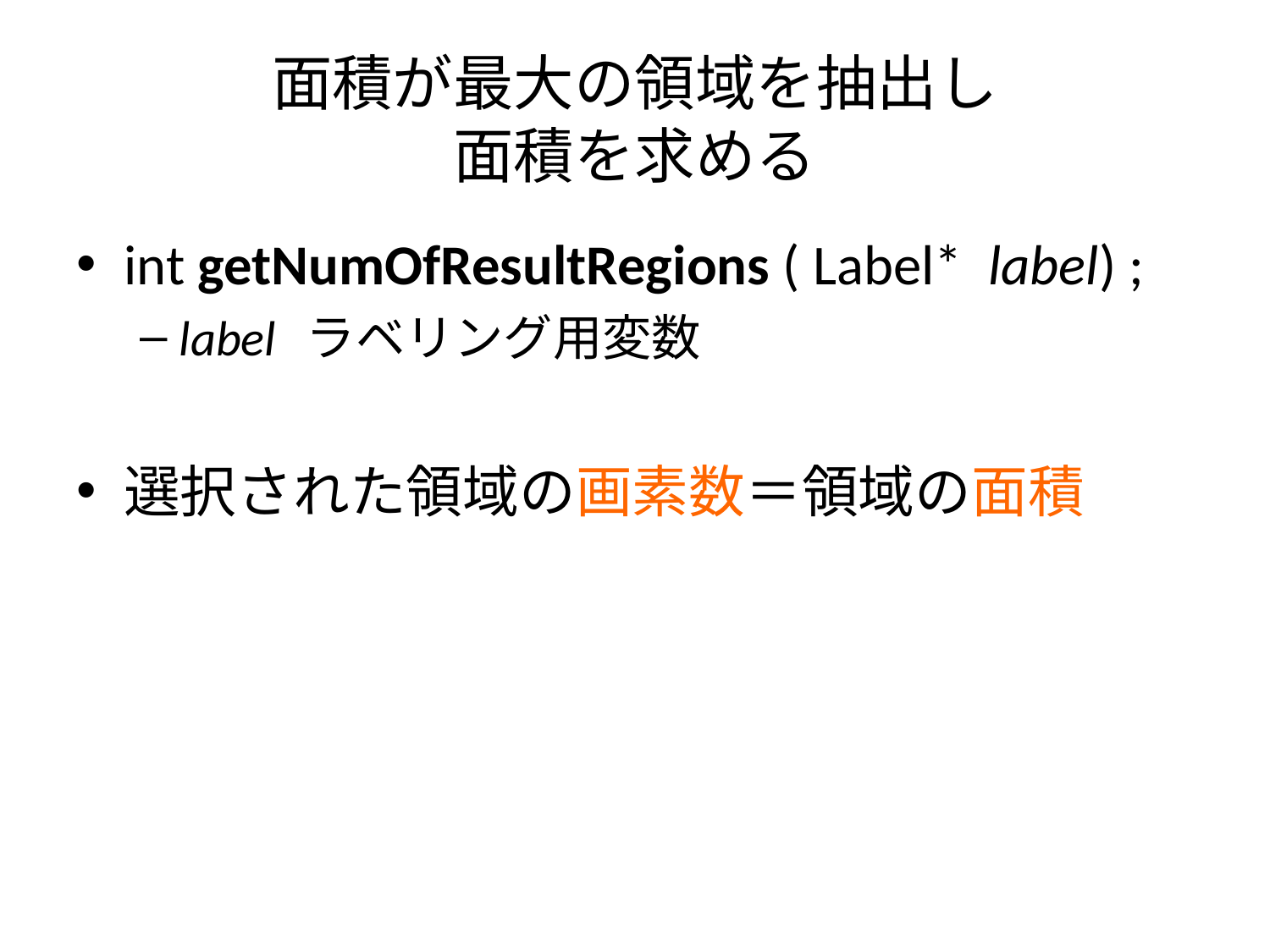

# 面積が最大の領域を抽出し 面積を求める
int getNumOfResultRegions ( Label*  label) ;
label	ラベリング用変数

選択された領域の画素数＝領域の面積